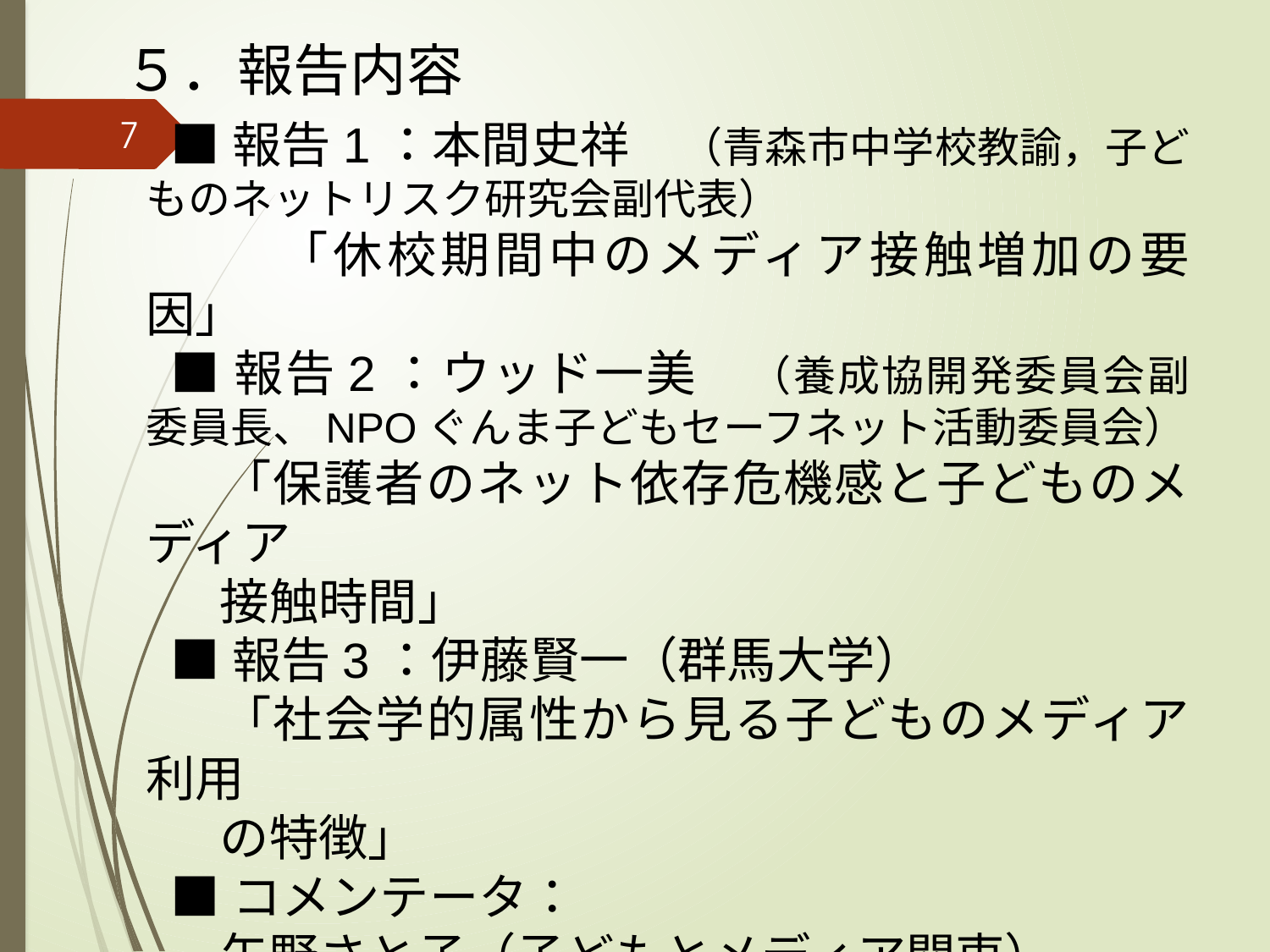

５．報告内容
■報告1：本間史祥　（青森市中学校教諭，子どものネットリスク研究会副代表）
　　「休校期間中のメディア接触増加の要因」
■報告2：ウッド一美　（養成協開発委員会副委員長、NPOぐんま子どもセーフネット活動委員会）
　「保護者のネット依存危機感と子どものメディア
　接触時間」
■報告3：伊藤賢一（群馬大学）
　「社会学的属性から見る子どものメディア利用
　の特徴」
■コメンテータ：
　矢野さと子（子どもとメディア関東）
　照山絢子（筑波大学）
■パネルディスカッション
7